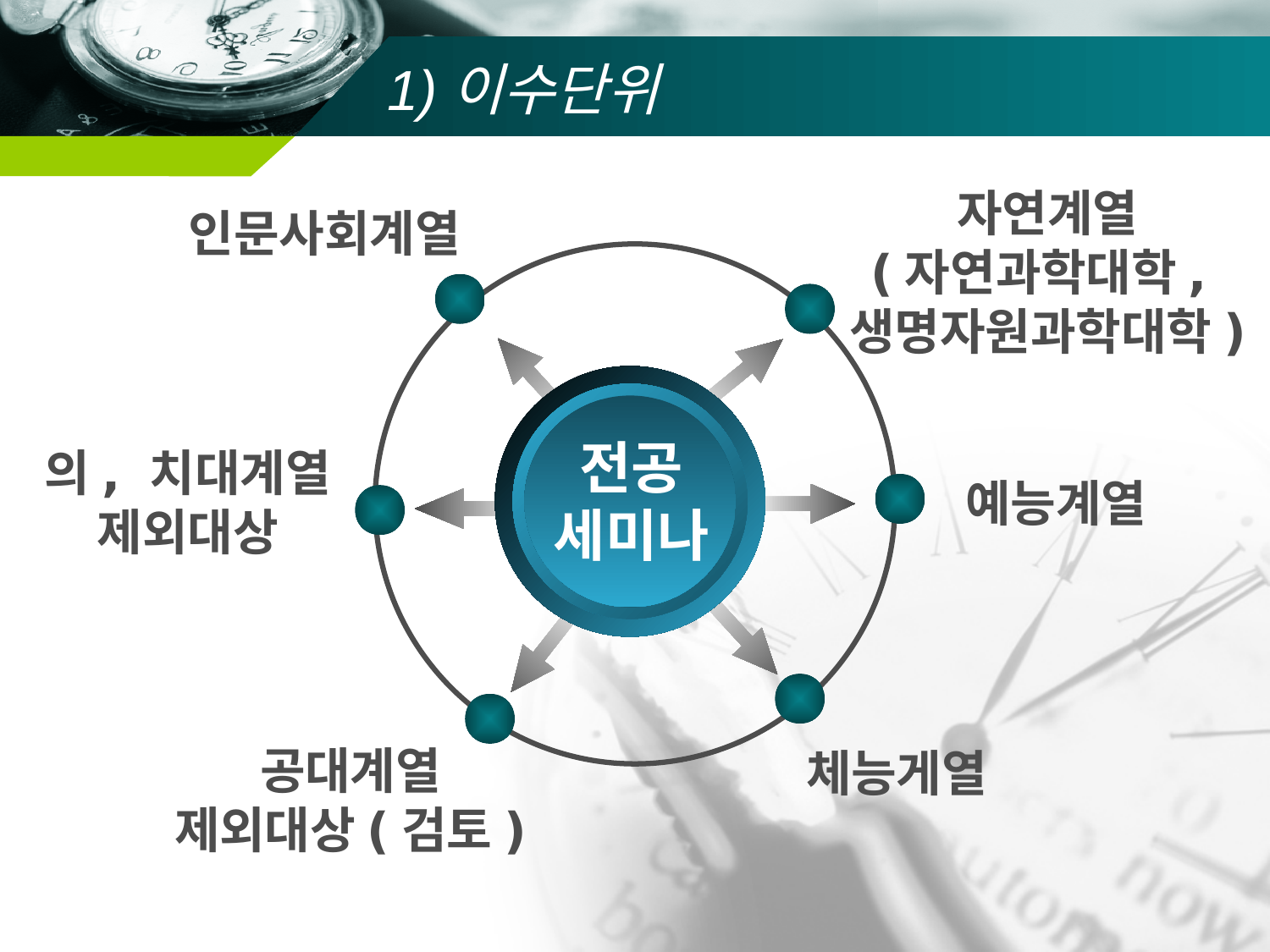

# 1)이수단위
자연계열
(자연과학대학,
생명자원과학대학)
인문사회계열

전공
세미나
의, 치대계열
제외대상
예능계열

공대계열
제외대상(검토)
체능게열